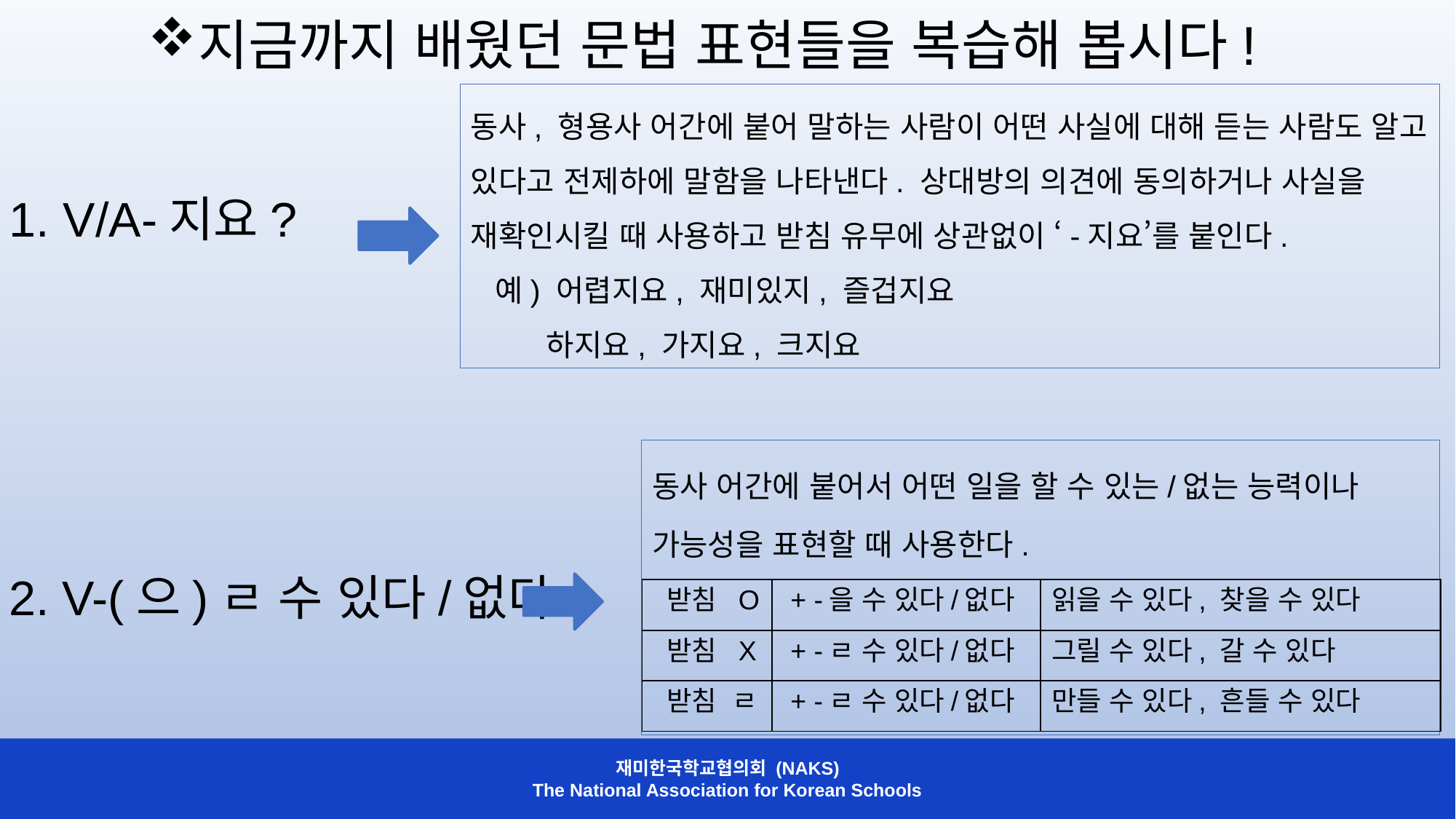

지금까지 배웠던 문법 표현들을 복습해 봅시다!
동사, 형용사 어간에 붙어 말하는 사람이 어떤 사실에 대해 듣는 사람도 알고 있다고 전제하에 말함을 나타낸다. 상대방의 의견에 동의하거나 사실을 재확인시킬 때 사용하고 받침 유무에 상관없이 ‘-지요’를 붙인다.
  예) 어렵지요, 재미있지, 즐겁지요
        하지요, 가지요, 크지요

 V/A-지요?

2. V-(으)ㄹ 수 있다/없다

동사 어간에 붙어서 어떤 일을 할 수 있는/없는 능력이나 가능성을 표현할 때 사용한다.

| 받침 O | + -을 수 있다/없다 | 읽을 수 있다, 찾을 수 있다 |
| --- | --- | --- |
| 받침 X | + -ㄹ 수 있다/없다 | 그릴 수 있다, 갈 수 있다 |
| 받침 ㄹ | + -ㄹ 수 있다/없다 | 만들 수 있다, 흔들 수 있다 |
재미한국학교협의회 (NAKS)
The National Association for Korean Schools